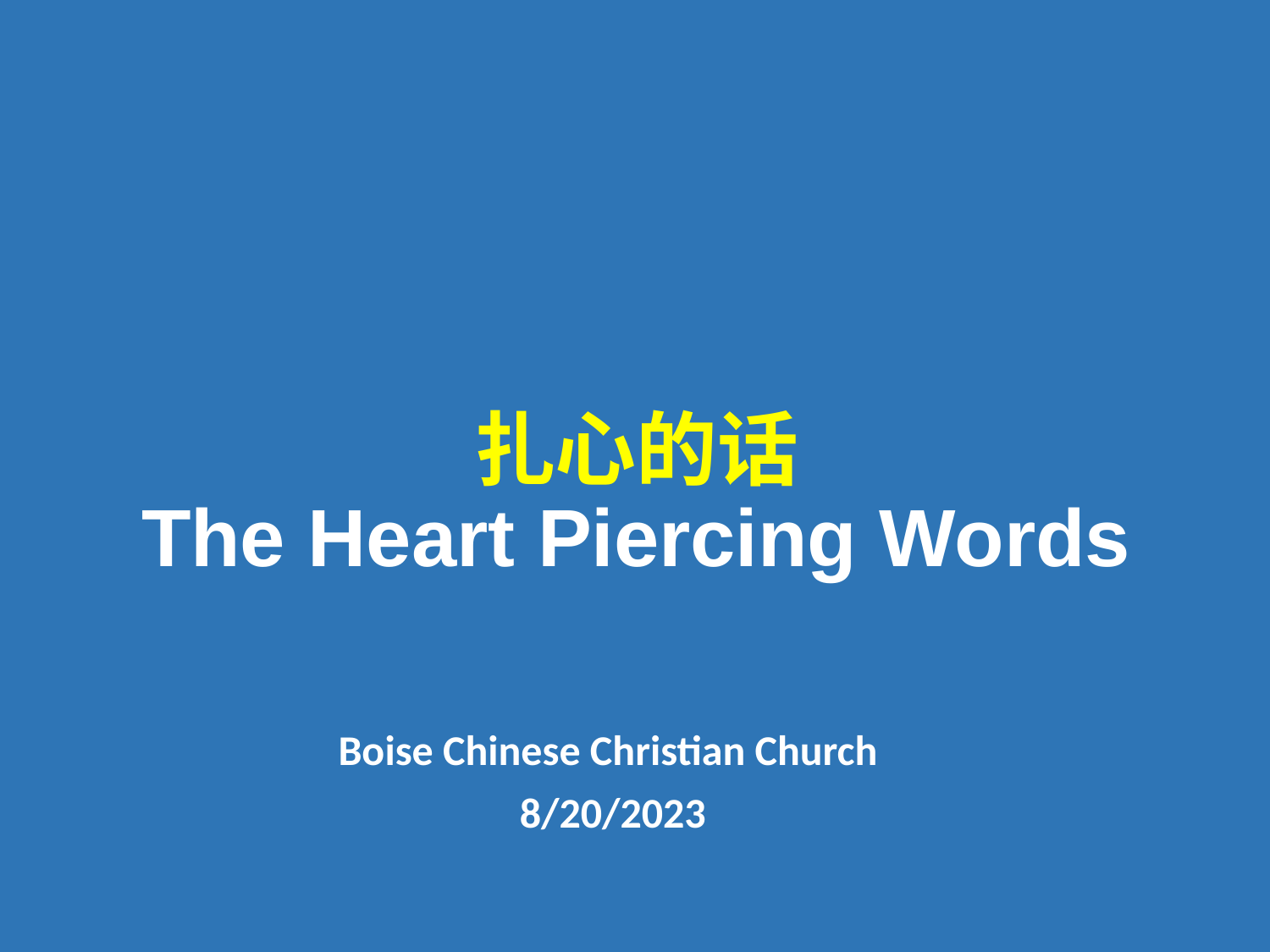

# 扎心的话 The Heart Piercing Words
Boise Chinese Christian Church
8/20/2023